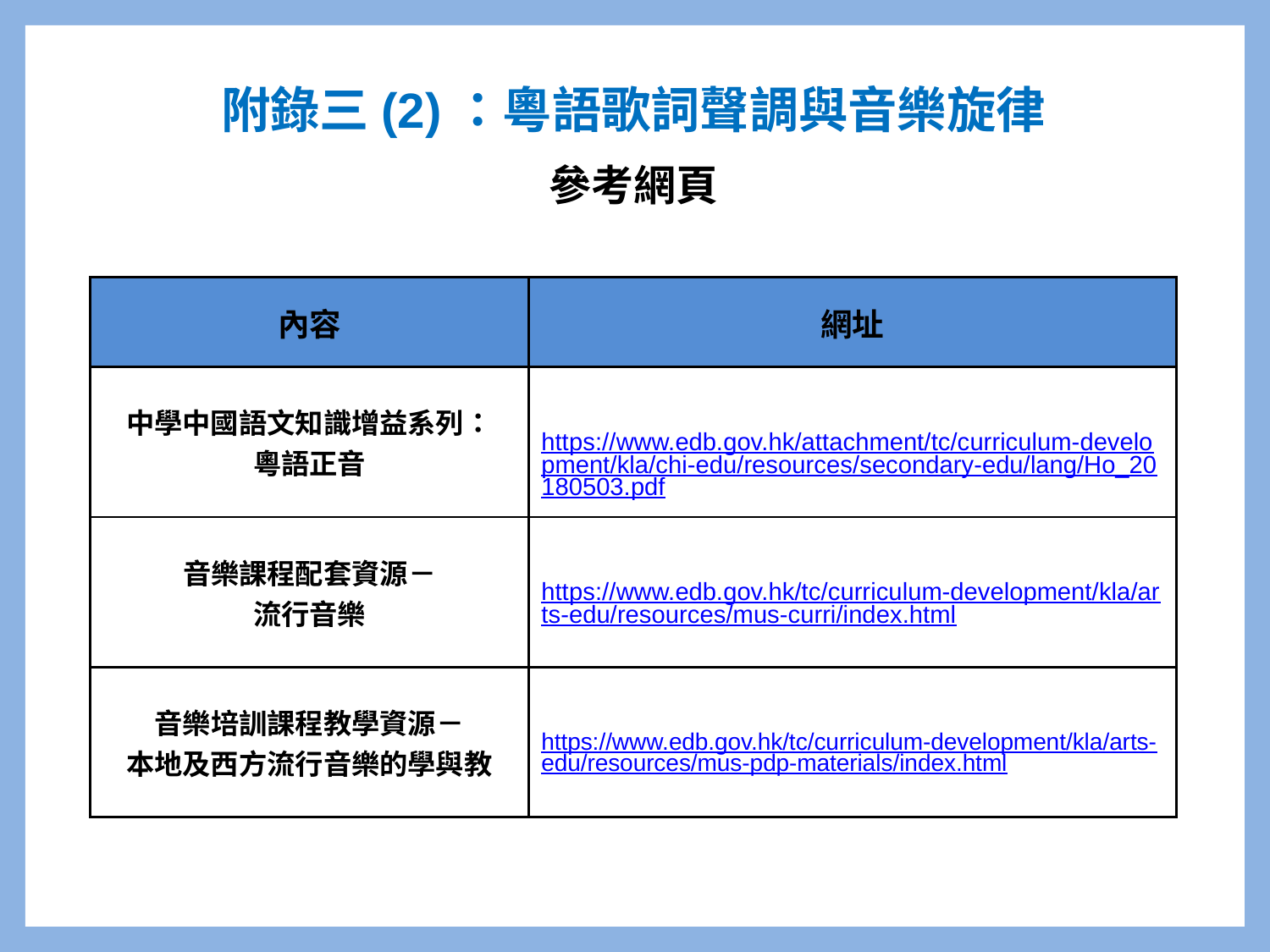

附錄三(2)：粵語歌詞聲調與音樂旋律
參考網頁
| 內容 | 網址 |
| --- | --- |
| 中學中國語文知識增益系列： 粵語正音 | https://www.edb.gov.hk/attachment/tc/curriculum-development/kla/chi-edu/resources/secondary-edu/lang/Ho\_20180503.pdf |
| 音樂課程配套資源－ 流行音樂 | https://www.edb.gov.hk/tc/curriculum-development/kla/arts-edu/resources/mus-curri/index.html |
| 音樂培訓課程教學資源－ 本地及西方流行音樂的學與教 | https://www.edb.gov.hk/tc/curriculum-development/kla/arts-edu/resources/mus-pdp-materials/index.html |